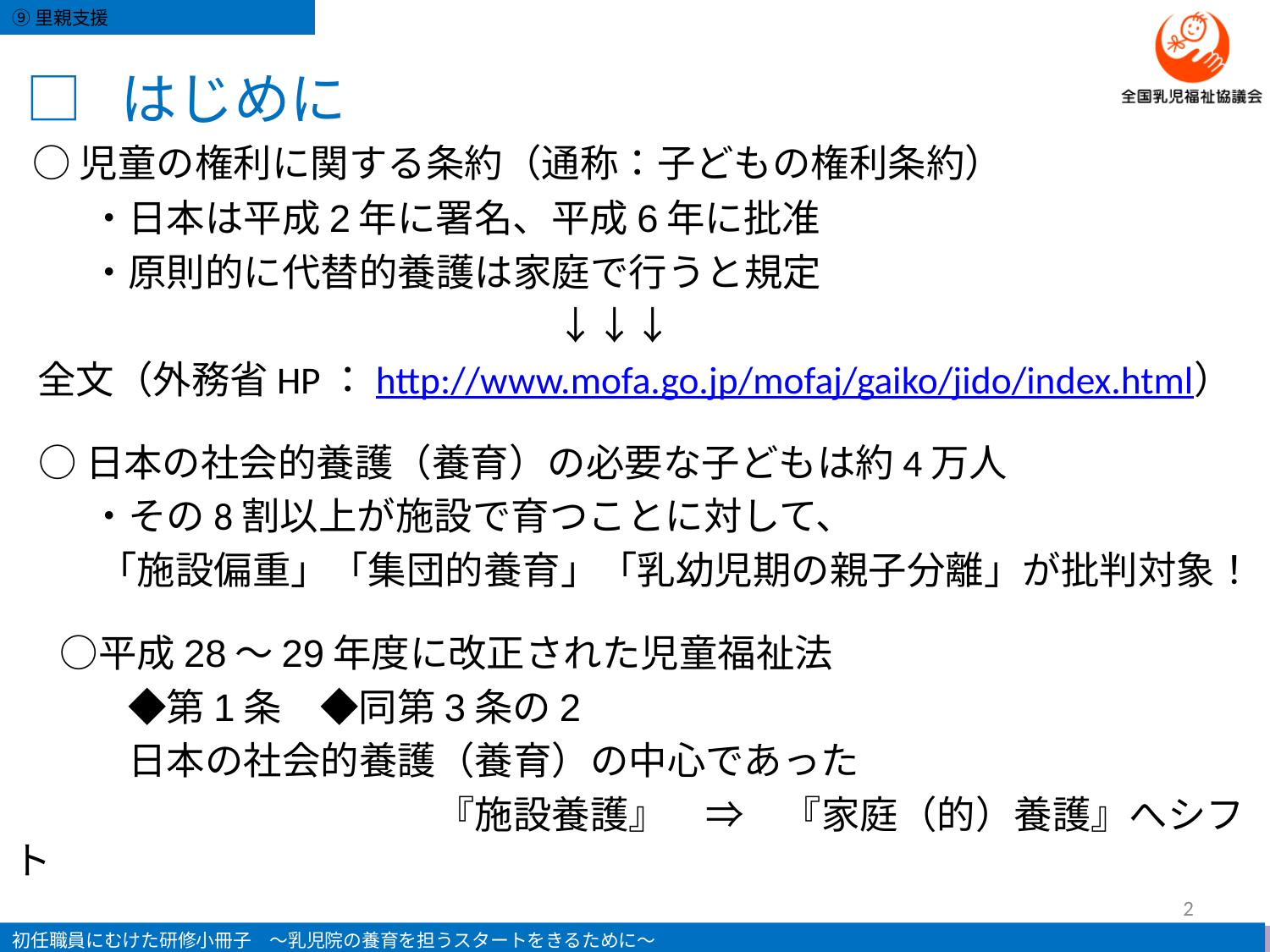

# □  はじめに
  ○児童の権利に関する条約（通称：子どもの権利条約）
　　・日本は平成2年に署名、平成6年に批准
　　・原則的に代替的養護は家庭で行うと規定
↓↓↓
全文（外務省HP：http://www.mofa.go.jp/mofaj/gaiko/jido/index.html）

   ○日本の社会的養護（養育）の必要な子どもは約4万人
　　・その8割以上が施設で育つことに対して、
　　 「施設偏重」「集団的養育」「乳幼児期の親子分離」が批判対象！

　 ○平成28～29年度に改正された児童福祉法
　　　◆第1条　◆同第3条の2
　　　日本の社会的養護（養育）の中心であった
　　　　　　　　　　　『施設養護』　⇒　『家庭（的）養護』へシフト
2